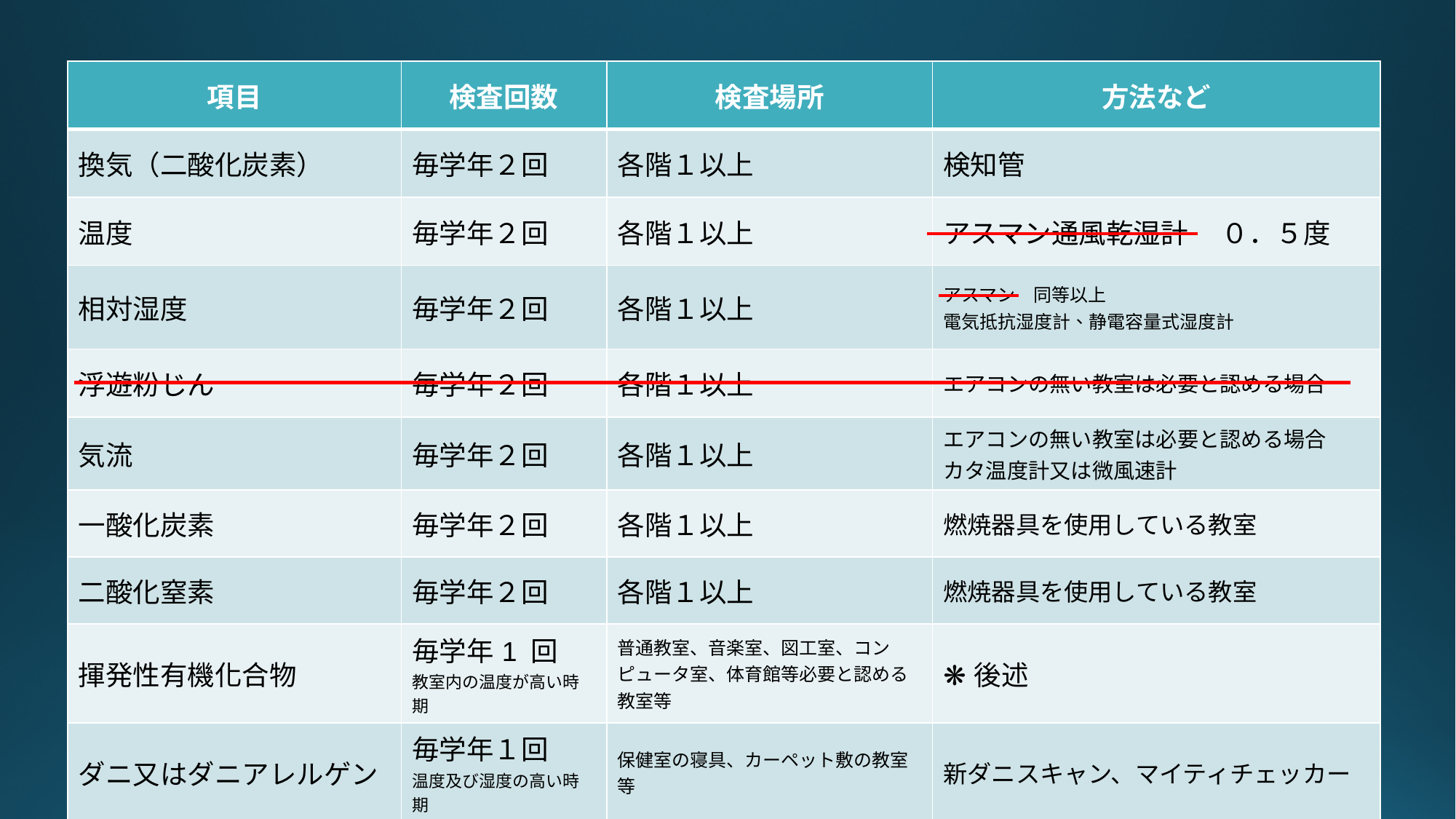

| 項目 | 検査回数 | 検査場所 | 方法など |
| --- | --- | --- | --- |
| 換気（二酸化炭素） | 毎学年２回 | 各階１以上 | 検知管 |
| 温度 | 毎学年２回 | 各階１以上 | アスマン通風乾湿計 　０．５度 |
| 相対湿度 | 毎学年２回 | 各階１以上 | アスマン　同等以上 電気抵抗湿度計、静電容量式湿度計 |
| 浮遊粉じん | 毎学年２回 | 各階１以上 | エアコンの無い教室は必要と認める場合 |
| 気流 | 毎学年２回 | 各階１以上 | エアコンの無い教室は必要と認める場合 カタ温度計又は微風速計 |
| 一酸化炭素 | 毎学年２回 | 各階１以上 | 燃焼器具を使用している教室 |
| 二酸化窒素 | 毎学年２回 | 各階１以上 | 燃焼器具を使用している教室 |
| 揮発性有機化合物 | 毎学年1 回 教室内の温度が高い時期 | 普通教室、音楽室、図工室、コンピュータ室、体育館等必要と認める教室等 | ❋後述 |
| ダニ又はダニアレルゲン | 毎学年１回 温度及び湿度の高い時期 | 保健室の寝具、カーペット敷の教室等 | 新ダニスキャン、マイティチェッカー |